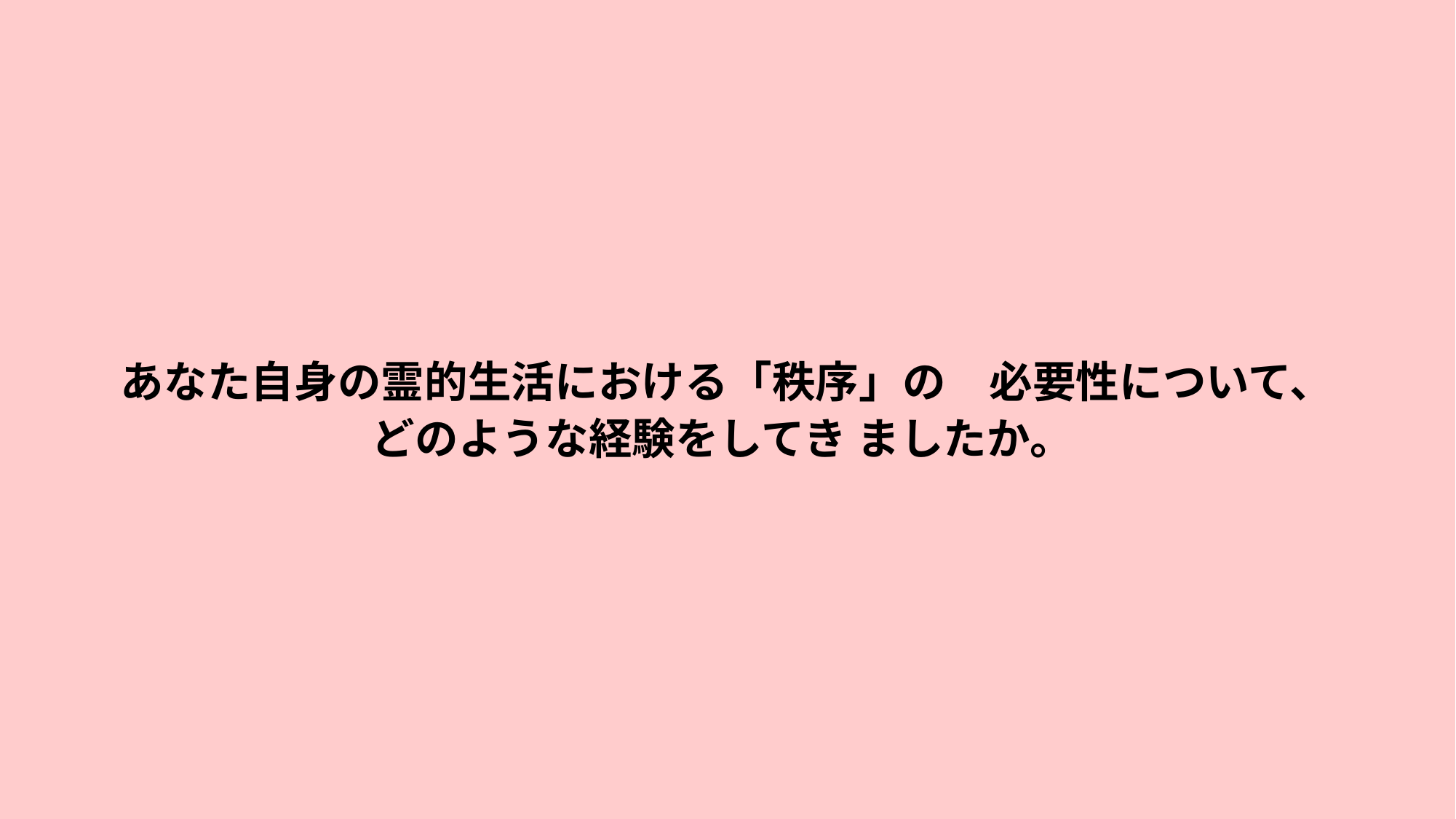

# あなた自身の霊的生活における「秩序」の　必要性について、 どのような経験をしてき ましたか。